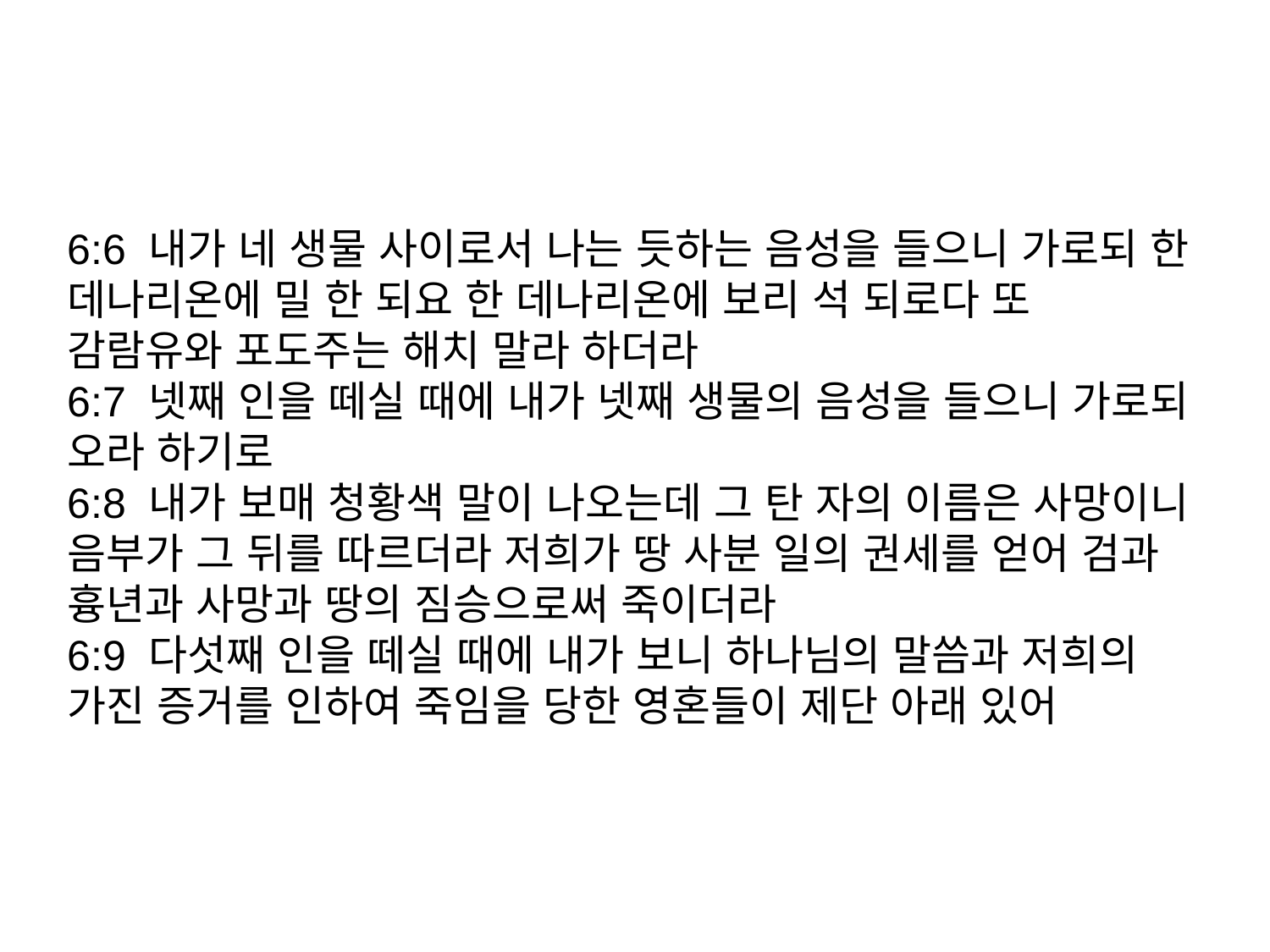

#
6:6 내가 네 생물 사이로서 나는 듯하는 음성을 들으니 가로되 한 데나리온에 밀 한 되요 한 데나리온에 보리 석 되로다 또 감람유와 포도주는 해치 말라 하더라
6:7 넷째 인을 떼실 때에 내가 넷째 생물의 음성을 들으니 가로되 오라 하기로
6:8 내가 보매 청황색 말이 나오는데 그 탄 자의 이름은 사망이니 음부가 그 뒤를 따르더라 저희가 땅 사분 일의 권세를 얻어 검과 흉년과 사망과 땅의 짐승으로써 죽이더라
6:9 다섯째 인을 떼실 때에 내가 보니 하나님의 말씀과 저희의 가진 증거를 인하여 죽임을 당한 영혼들이 제단 아래 있어